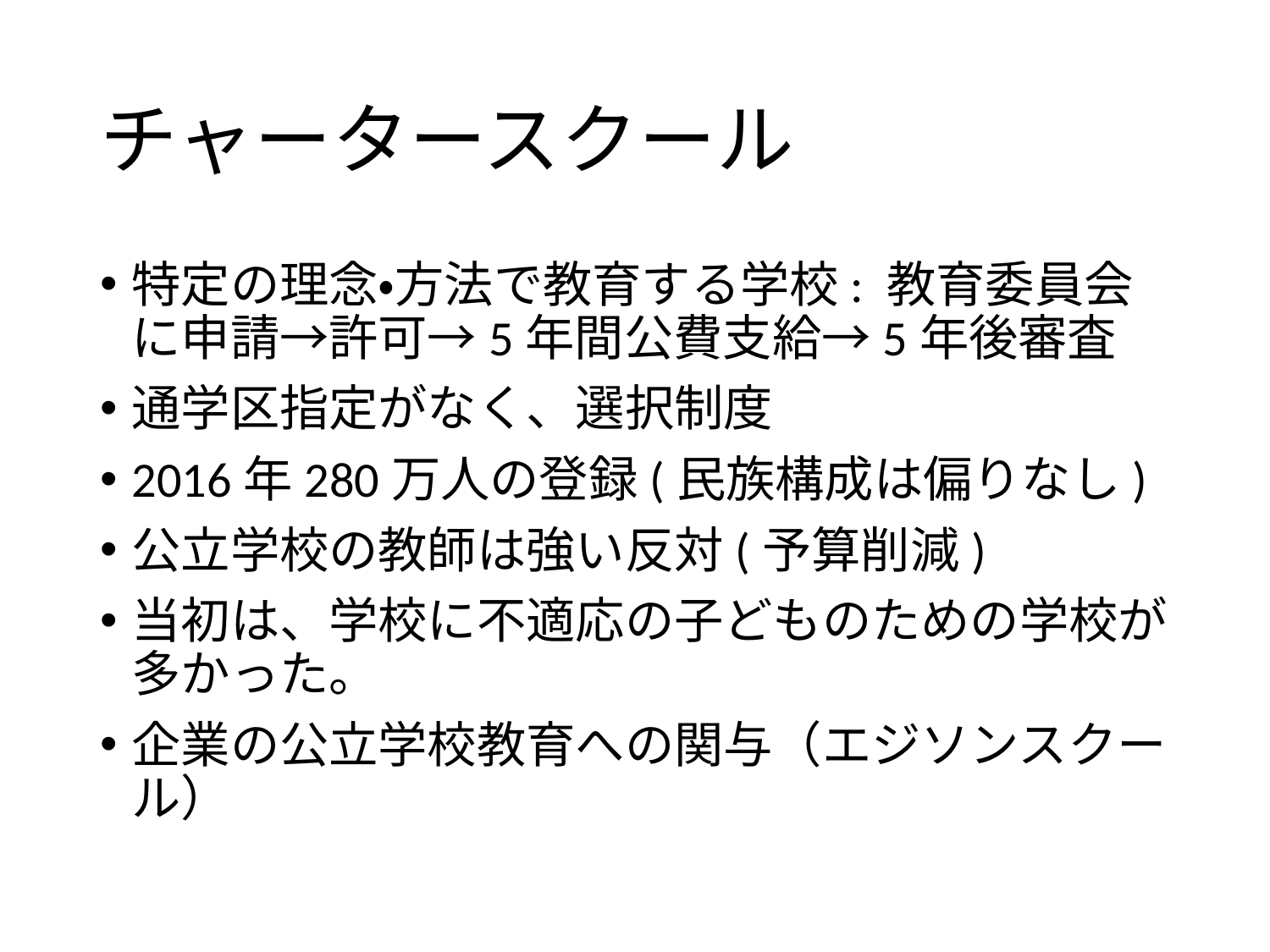

# チャータースクール
特定の理念・方法で教育する学校: 教育委員会に申請→許可→5年間公費支給→5年後審査
通学区指定がなく、選択制度
2016年280万人の登録(民族構成は偏りなし)
公立学校の教師は強い反対(予算削減)
当初は、学校に不適応の子どものための学校が多かった。
企業の公立学校教育への関与（エジソンスクール）